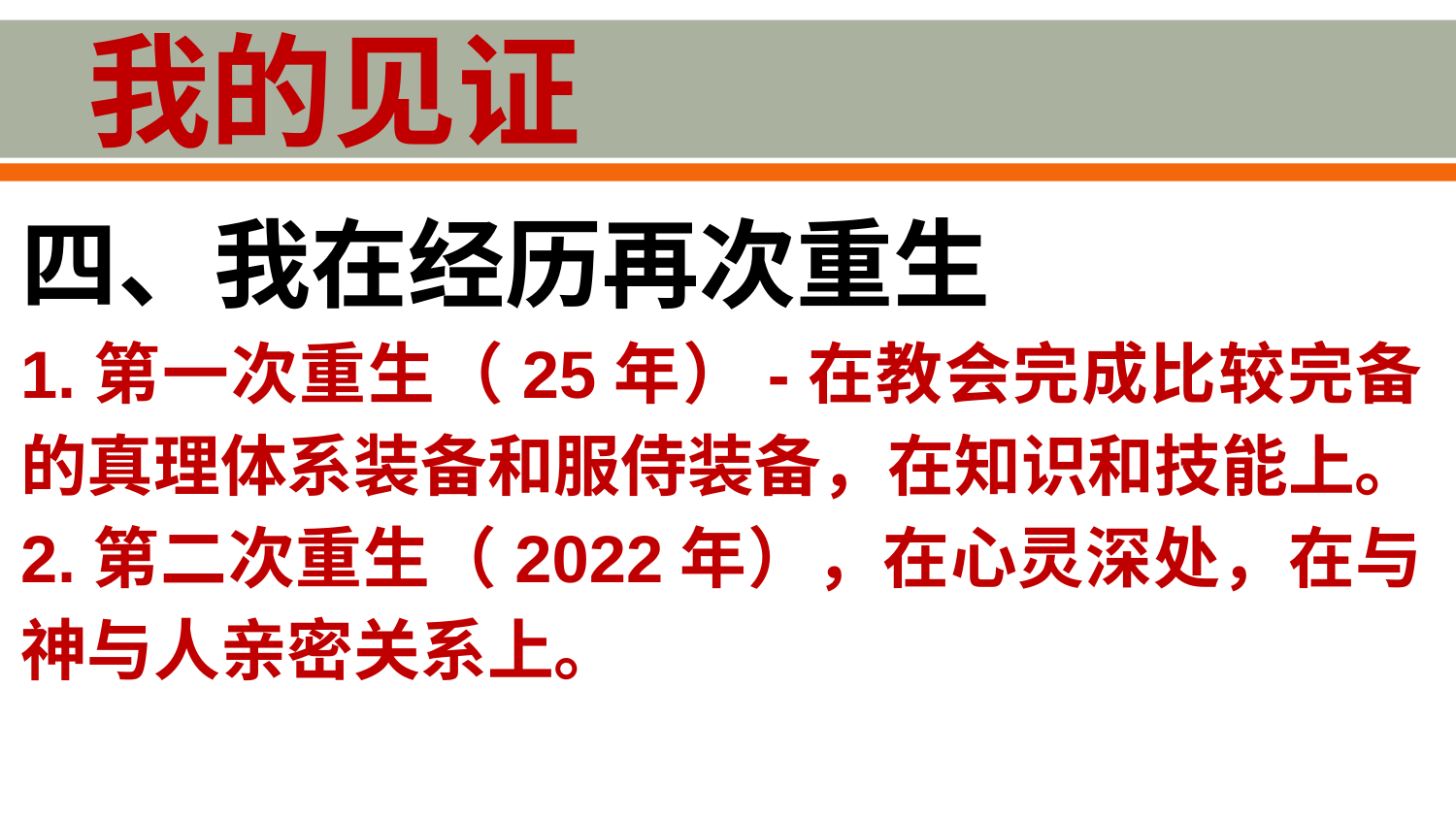

# 我的见证
四、我在经历再次重生
1.第一次重生（25年）-在教会完成比较完备的真理体系装备和服侍装备，在知识和技能上。
2.第二次重生（2022年），在心灵深处，在与神与人亲密关系上。